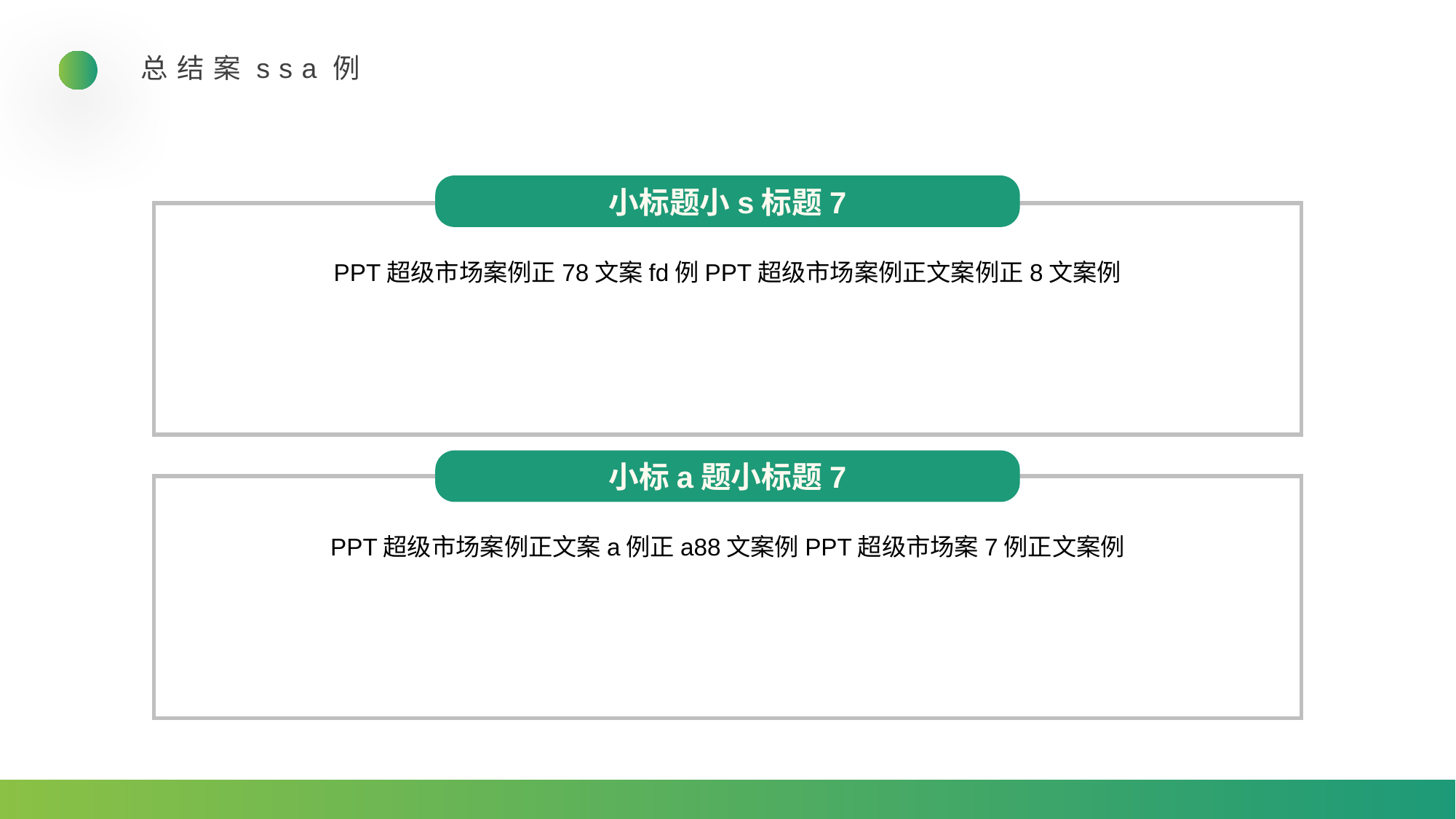

总结案ssa例

小标题小s标题7

PPT超级市场案例正78文案fd例PPT超级市场案例正文案例正8文案例
小标a题小标题7

PPT超级市场案例正文案a例正a88文案例PPT超级市场案7例正文案例